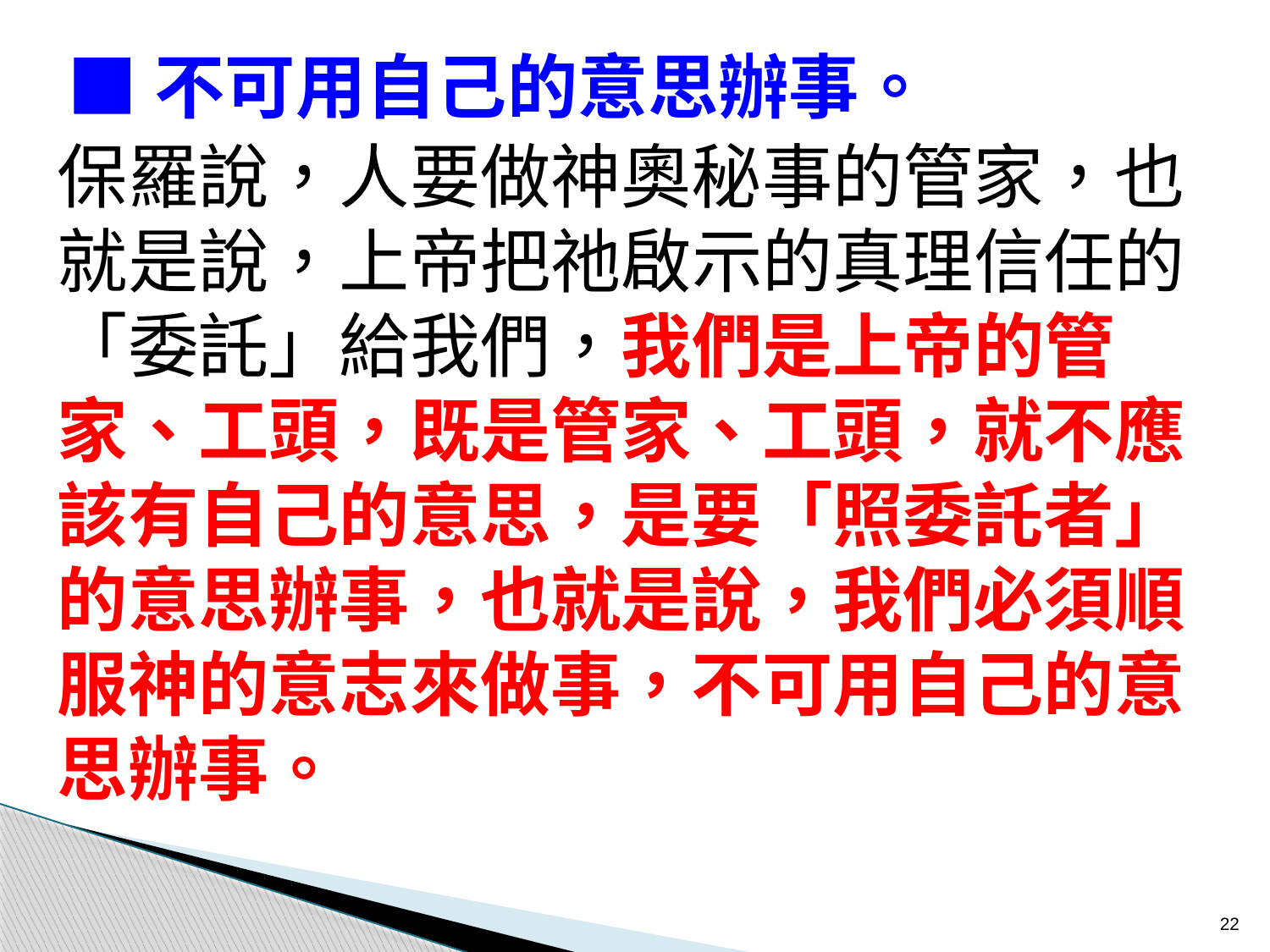

■不可用自己的意思辦事。
保羅說，人要做神奧秘事的管家，也就是說，上帝把祂啟示的真理信任的「委託」給我們，我們是上帝的管家、工頭，既是管家、工頭，就不應該有自己的意思，是要「照委託者」的意思辦事，也就是說，我們必須順服神的意志來做事，不可用自己的意思辦事。
22